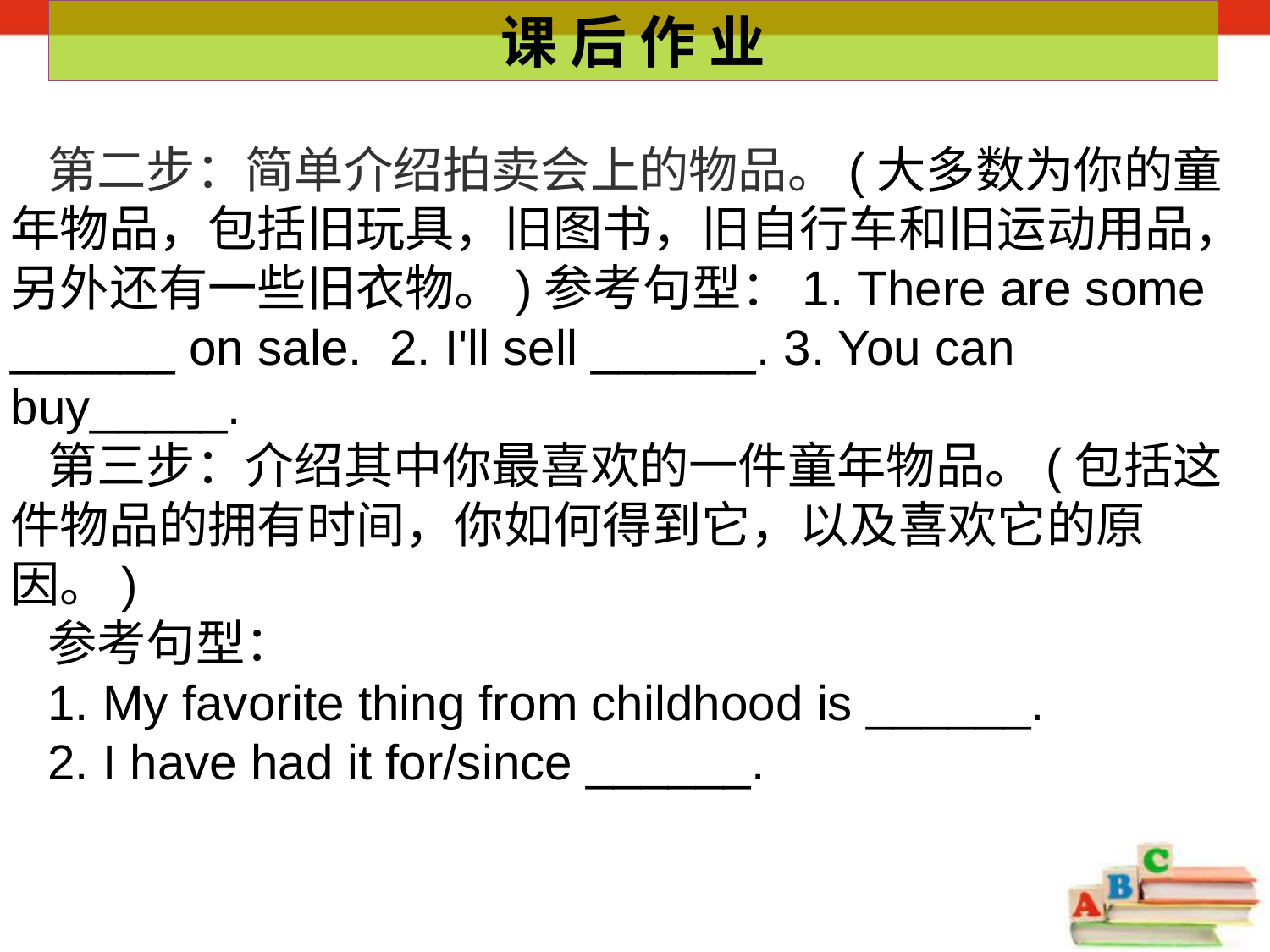

课 后 作 业
第二步：简单介绍拍卖会上的物品。(大多数为你的童年物品，包括旧玩具，旧图书，旧自行车和旧运动用品，另外还有一些旧衣物。)参考句型：1. There are some ______ on sale.  2. I'll sell ______. 3. You can buy_____.
第三步：介绍其中你最喜欢的一件童年物品。(包括这件物品的拥有时间，你如何得到它，以及喜欢它的原因。)
参考句型：
1. My favorite thing from childhood is ______.
2. I have had it for/since ______.